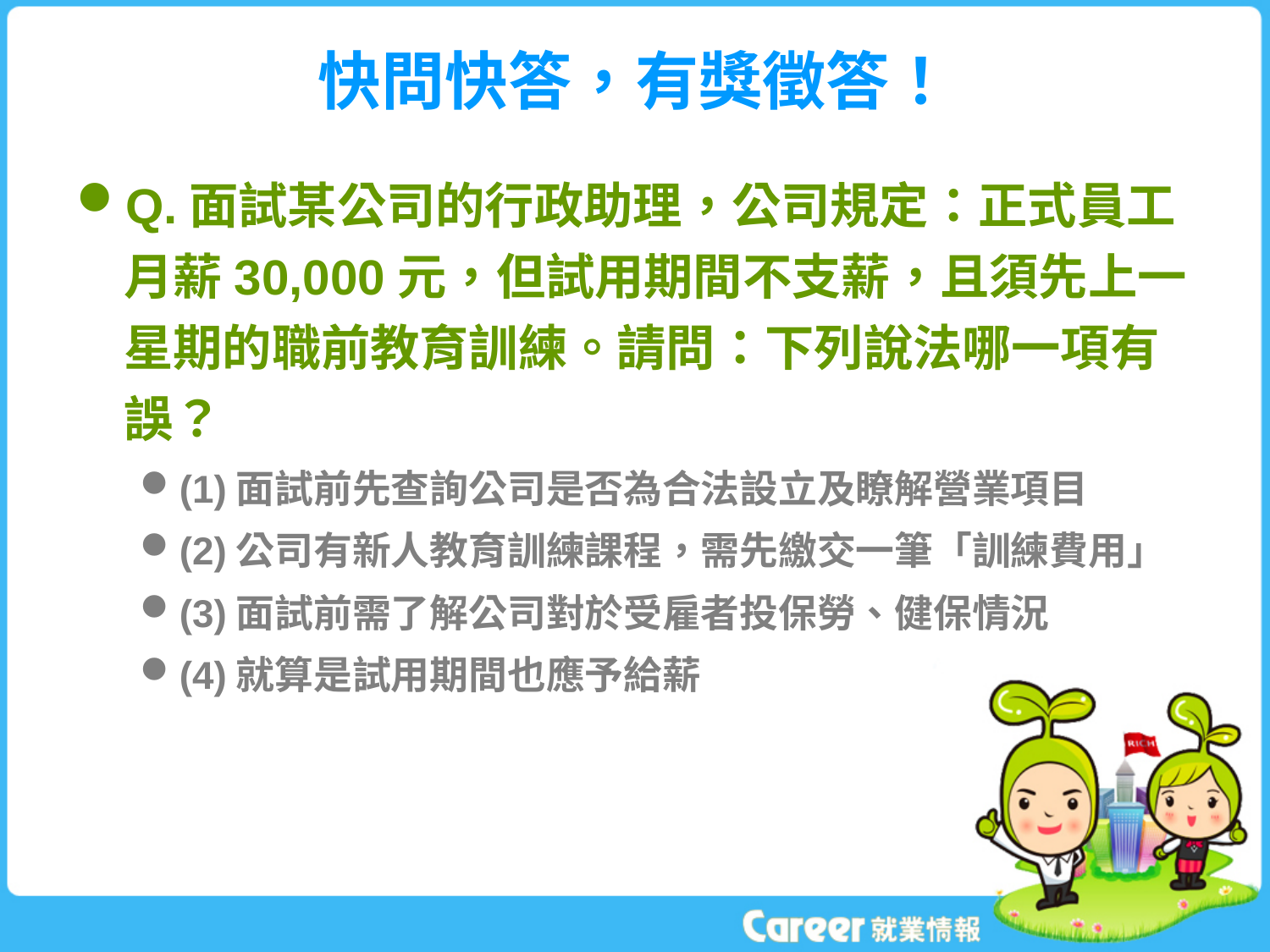

# 快問快答，有獎徵答！
Q.面試某公司的行政助理，公司規定：正式員工月薪30,000元，但試用期間不支薪，且須先上一星期的職前教育訓練。請問：下列說法哪一項有誤？
(1)面試前先查詢公司是否為合法設立及瞭解營業項目
(2)公司有新人教育訓練課程，需先繳交一筆「訓練費用」
(3)面試前需了解公司對於受雇者投保勞、健保情況
(4)就算是試用期間也應予給薪